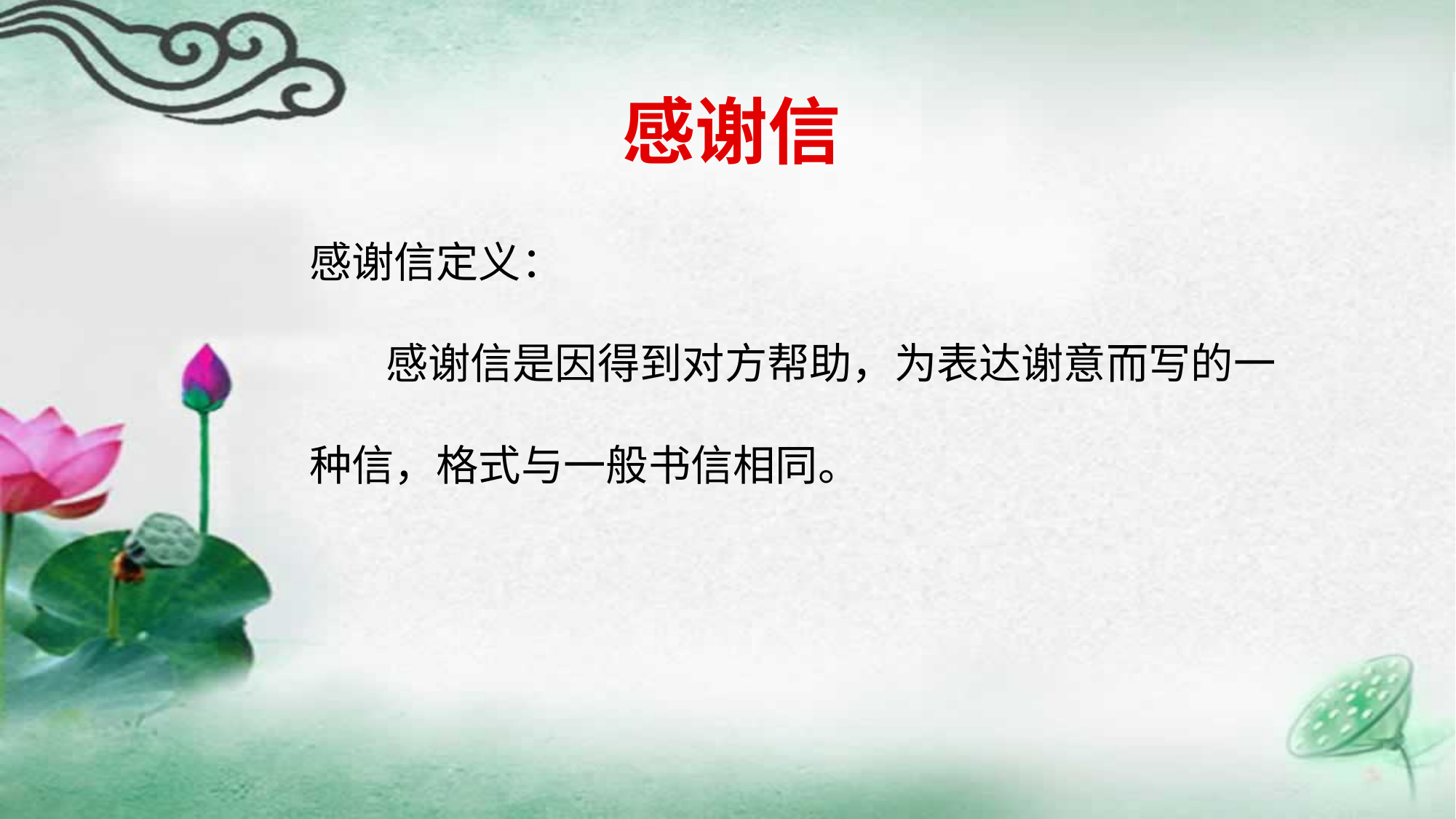

感谢信
感谢信定义：

       感谢信是因得到对方帮助，为表达谢意而写的一

种信，格式与一般书信相同。